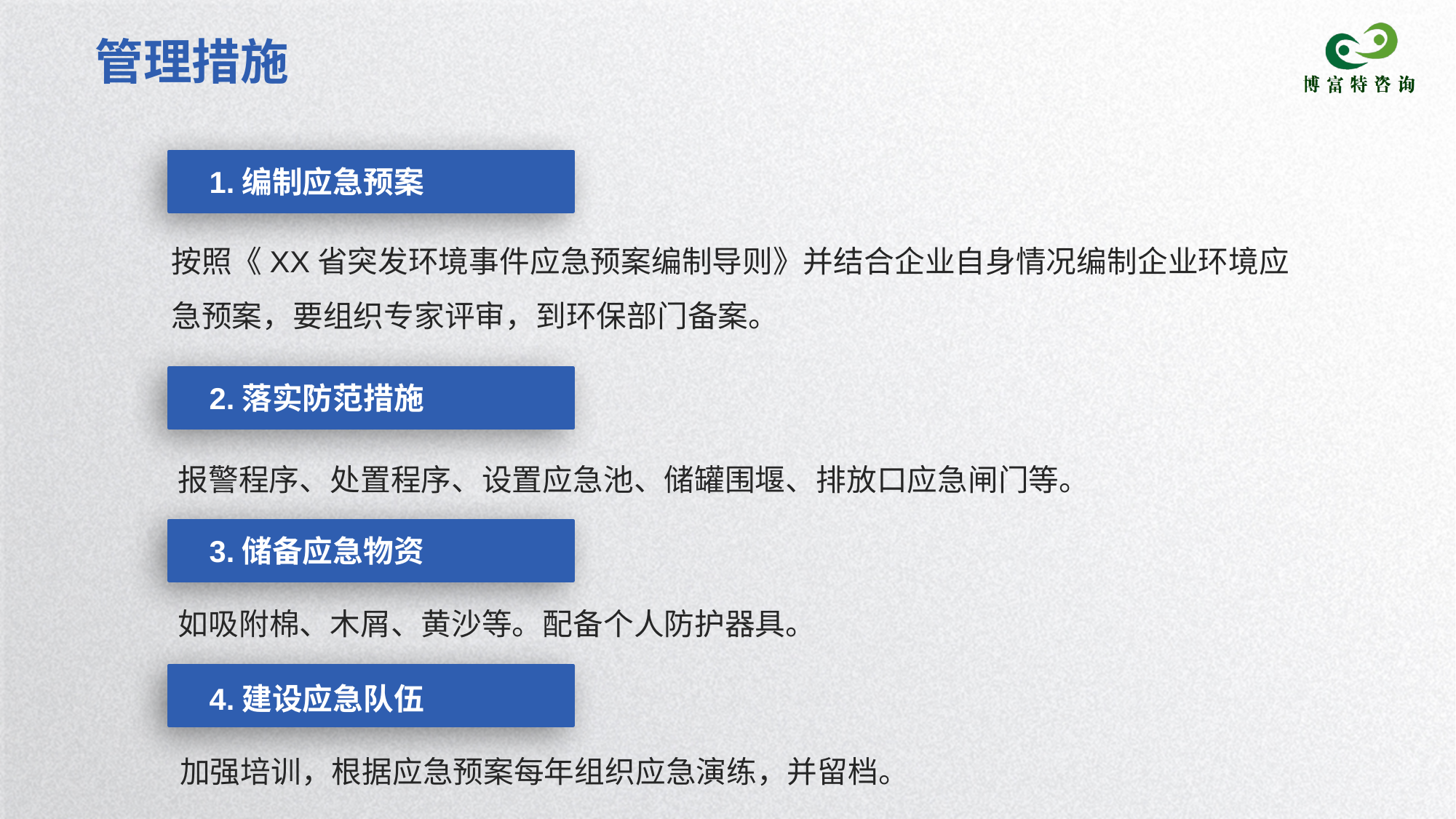

管理措施

1.编制应急预案
按照《XX省突发环境事件应急预案编制导则》并结合企业自身情况编制企业环境应急预案，要组织专家评审，到环保部门备案。

2.落实防范措施
报警程序、处置程序、设置应急池、储罐围堰、排放口应急闸门等。

3.储备应急物资
如吸附棉、木屑、黄沙等。配备个人防护器具。

4.建设应急队伍
加强培训，根据应急预案每年组织应急演练，并留档。